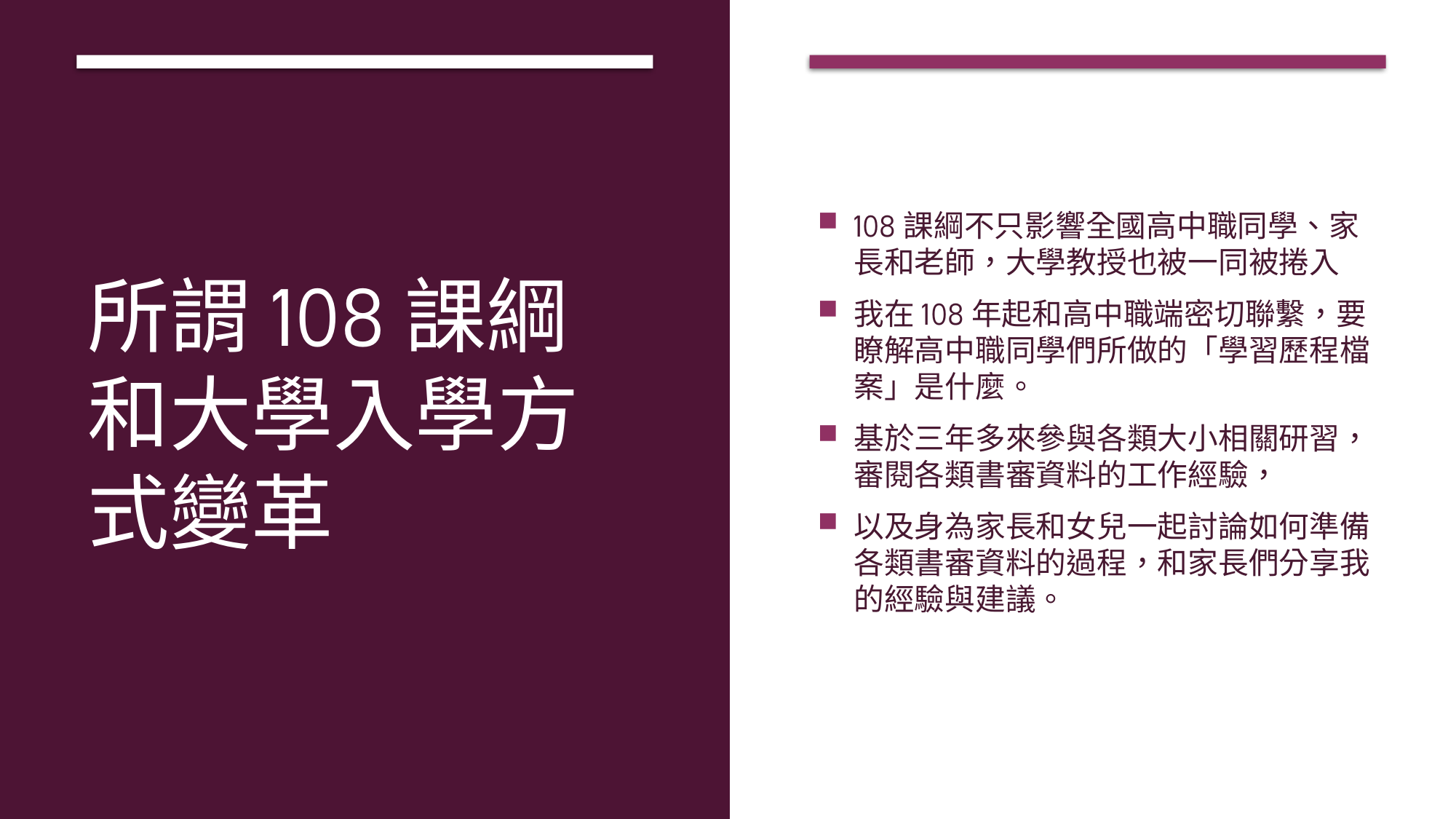

# 所謂108課綱和大學入學方式變革
108課綱不只影響全國高中職同學、家長和老師，大學教授也被一同被捲入
我在108年起和高中職端密切聯繫，要瞭解高中職同學們所做的「學習歷程檔案」是什麼。
基於三年多來參與各類大小相關研習，審閱各類書審資料的工作經驗，
以及身為家長和女兒一起討論如何準備各類書審資料的過程，和家長們分享我的經驗與建議。